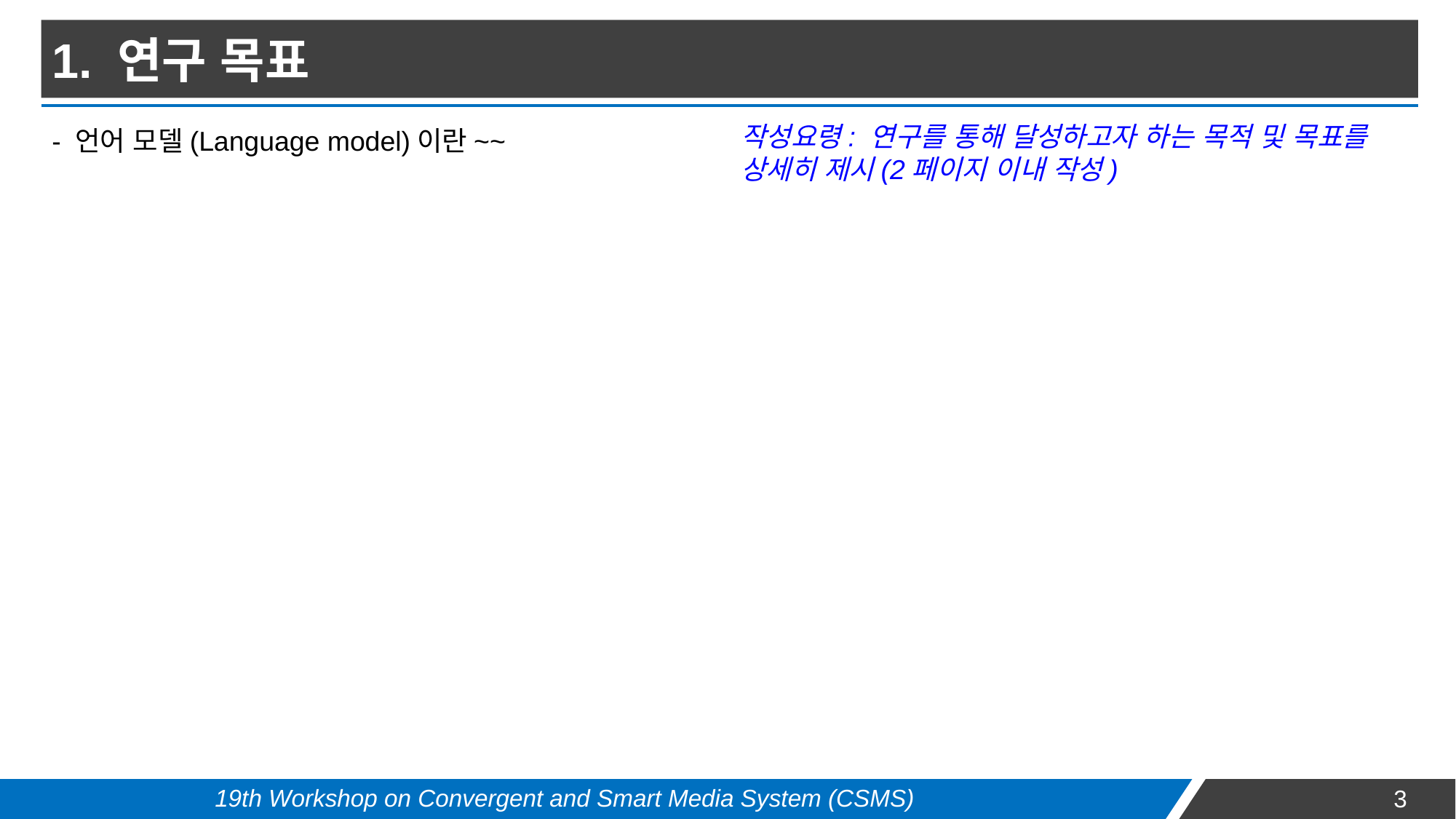

1. 연구 목표
작성요령: 연구를 통해 달성하고자 하는 목적 및 목표를 상세히 제시(2페이지 이내 작성)
- 언어 모델(Language model)이란~~
19th Workshop on Convergent and Smart Media System (CSMS)
3